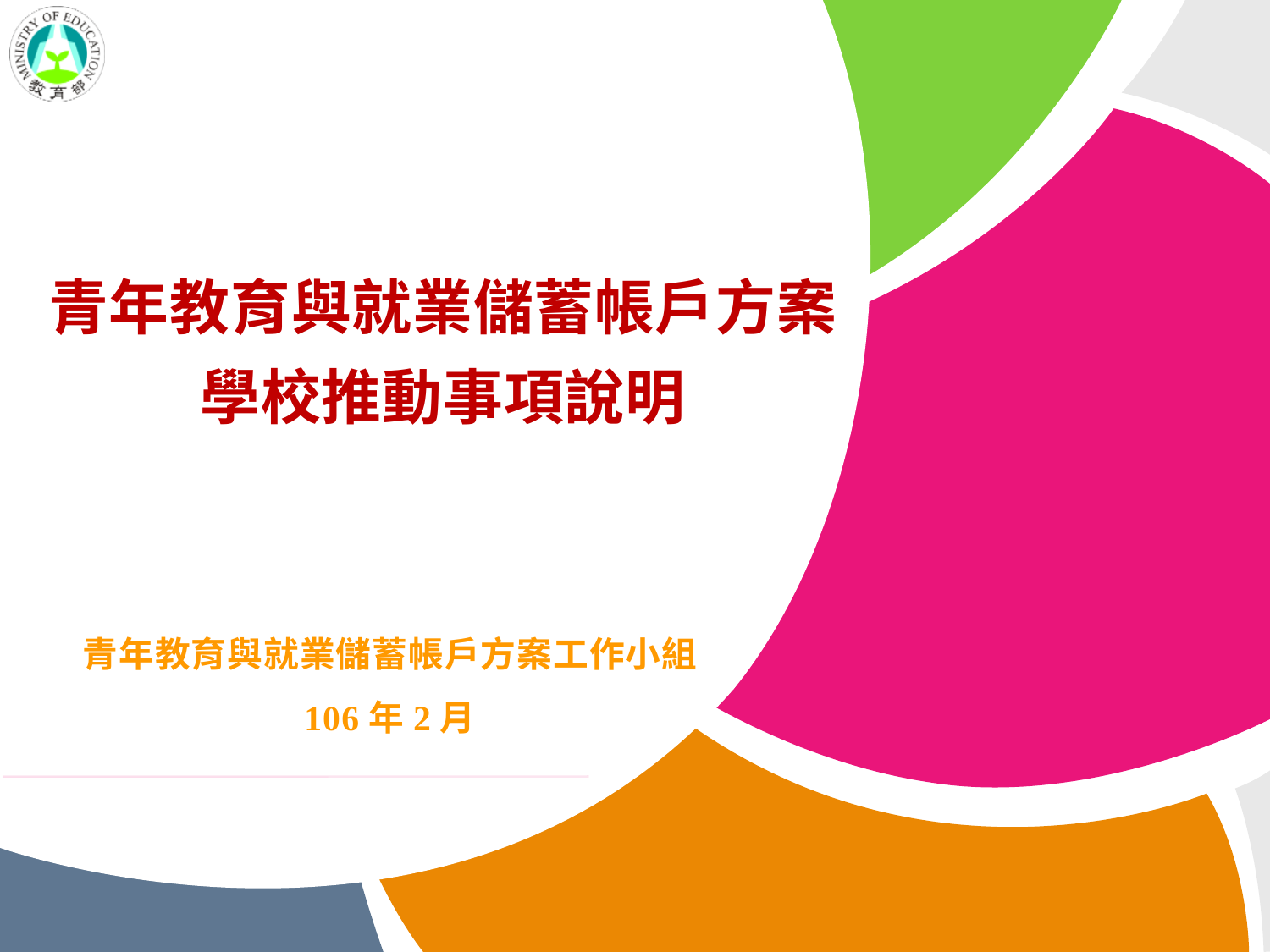

青年教育與就業儲蓄帳戶方案
學校推動事項說明
青年教育與就業儲蓄帳戶方案工作小組
106年2月